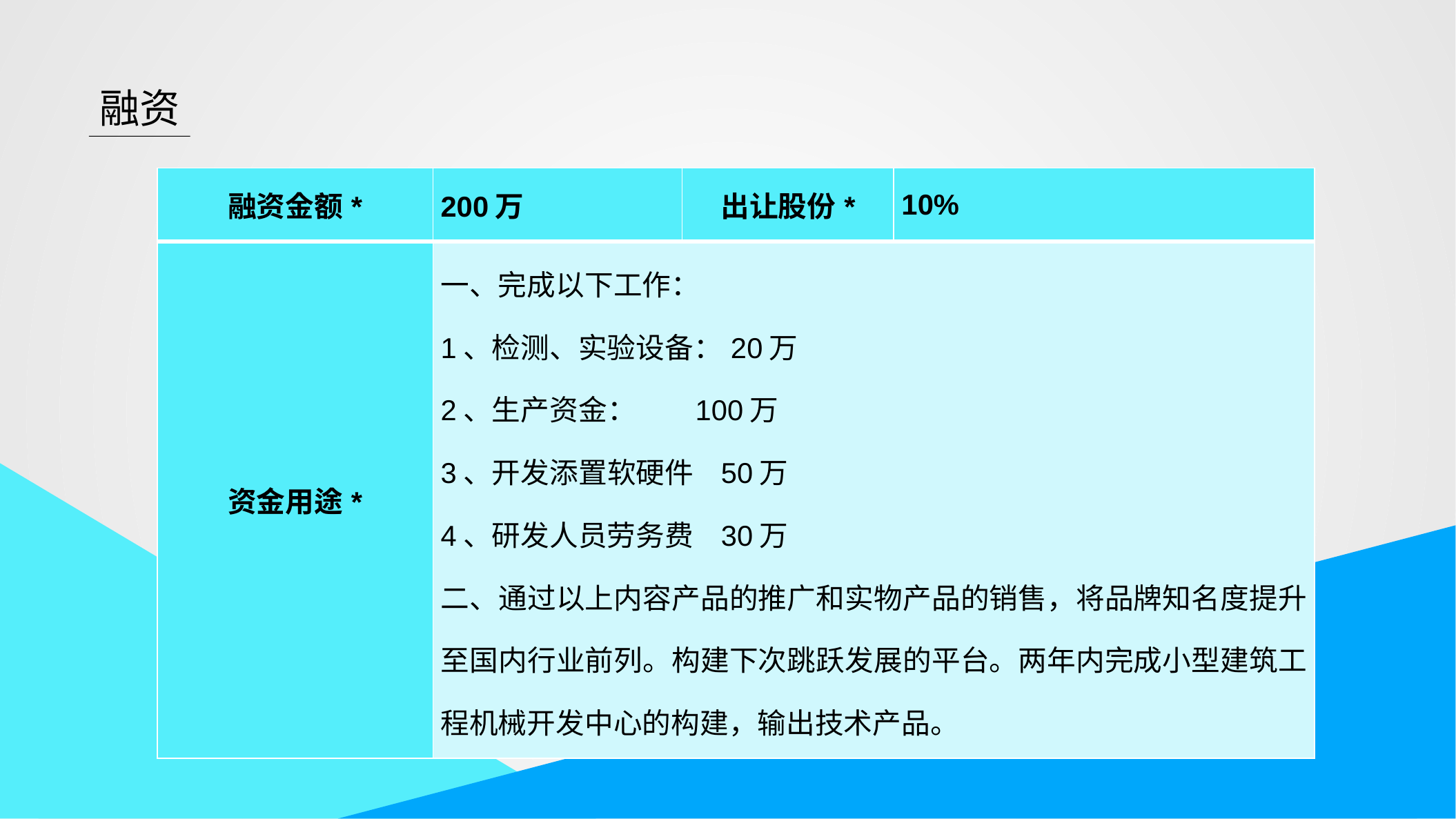

融资

| 融资金额\* | 200万 | 出让股份\* | 10% |
| --- | --- | --- | --- |
| 资金用途\* | 一、完成以下工作： 1、检测、实验设备：20万 2、生产资金： 100万 3、开发添置软硬件 50万 4、研发人员劳务费 30万 二、通过以上内容产品的推广和实物产品的销售，将品牌知名度提升至国内行业前列。构建下次跳跃发展的平台。两年内完成小型建筑工程机械开发中心的构建，输出技术产品。 |  |  |